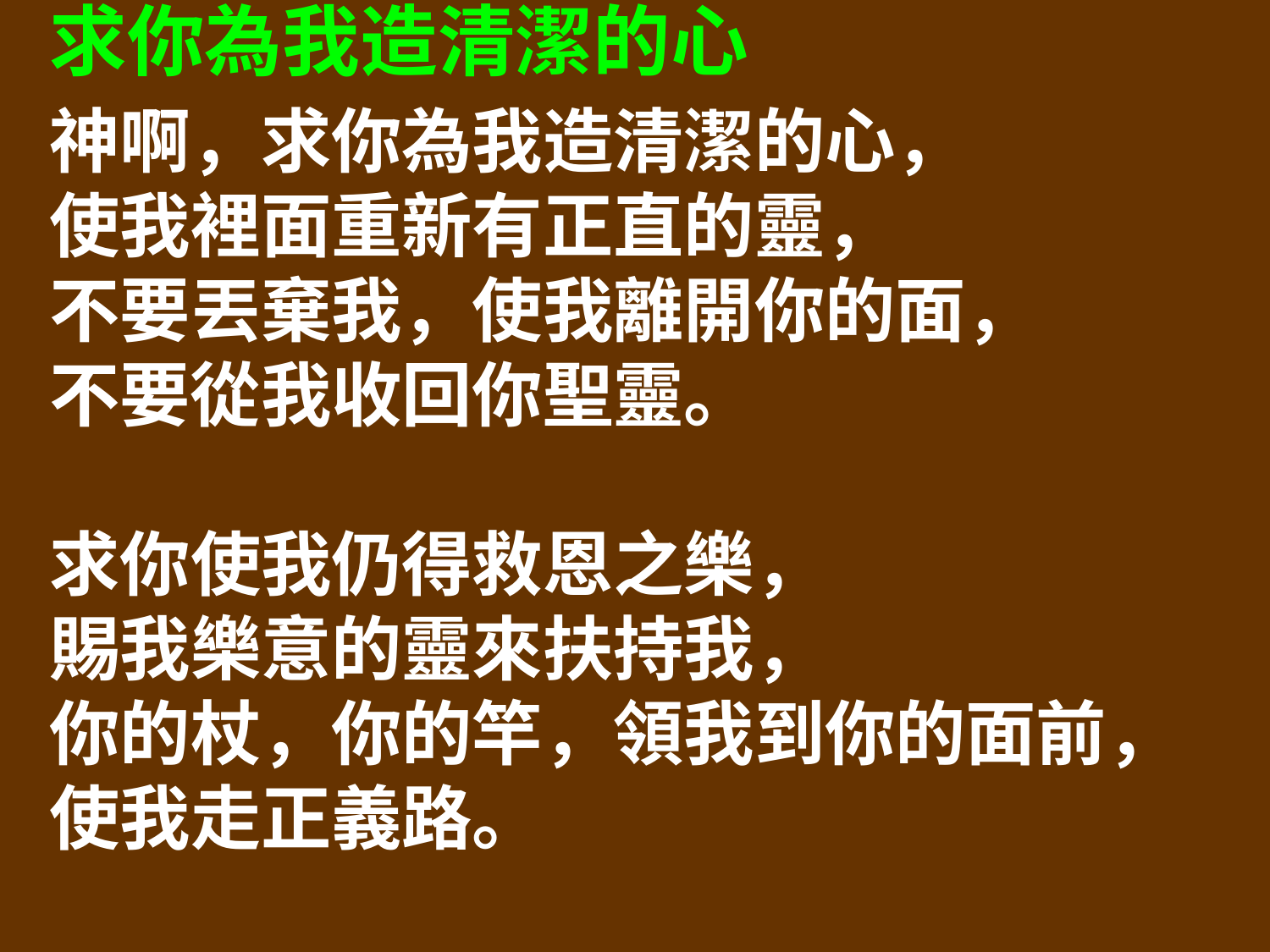

求你為我造清潔的心
神啊，求你為我造清潔的心，
使我裡面重新有正直的靈，
不要丟棄我，使我離開你的面，
不要從我收回你聖靈。

求你使我仍得救恩之樂，
賜我樂意的靈來扶持我，
你的杖，你的竿，領我到你的面前，
使我走正義路。